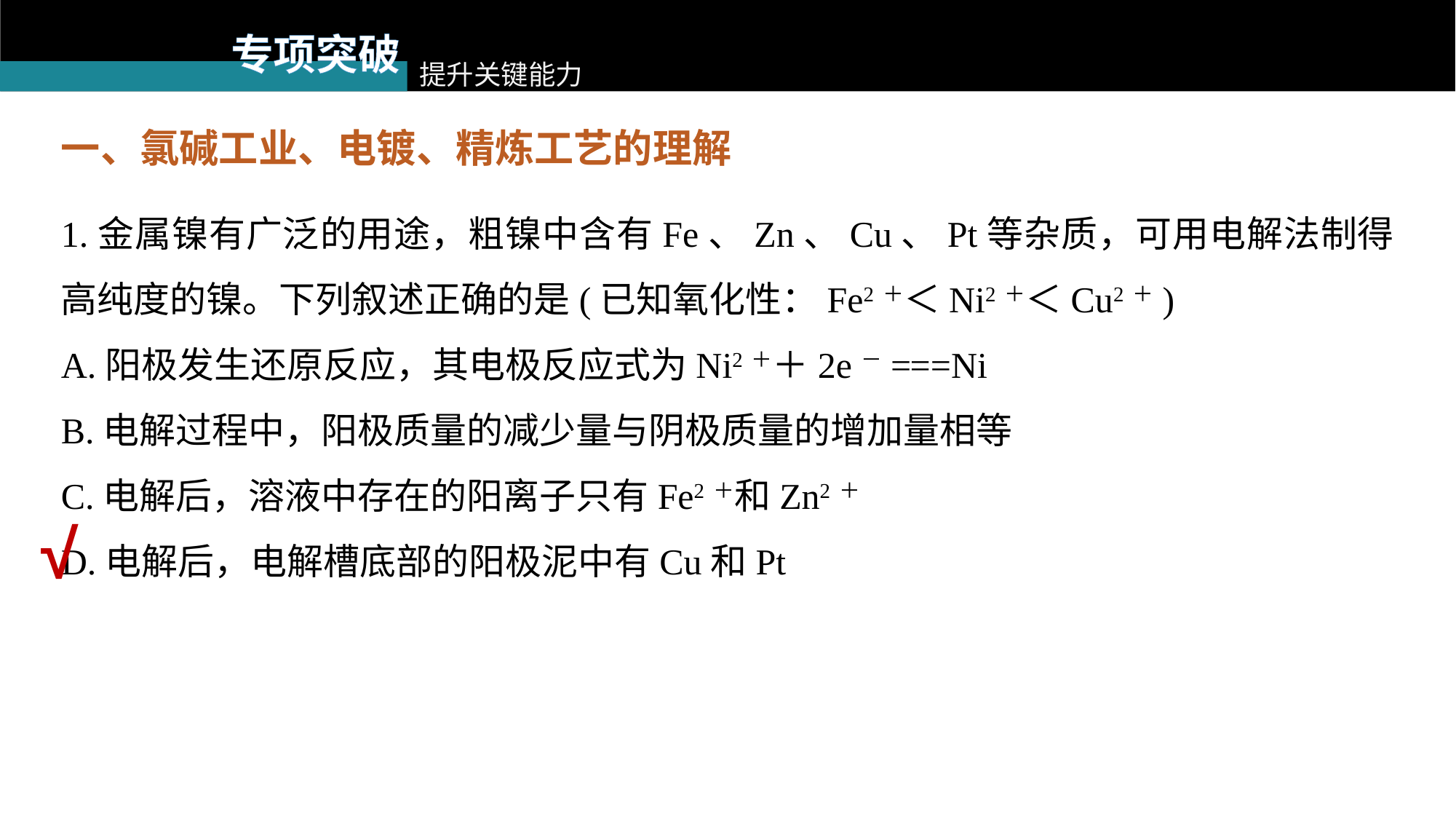

专项突破
提升关键能力

一、氯碱工业、电镀、精炼工艺的理解
1.金属镍有广泛的用途，粗镍中含有Fe、Zn、Cu、Pt等杂质，可用电解法制得高纯度的镍。下列叙述正确的是(已知氧化性：Fe2＋＜Ni2＋＜Cu2＋)
A.阳极发生还原反应，其电极反应式为Ni2＋＋2e－===Ni
B.电解过程中，阳极质量的减少量与阴极质量的增加量相等
C.电解后，溶液中存在的阳离子只有Fe2＋和Zn2＋
D.电解后，电解槽底部的阳极泥中有Cu和Pt
√